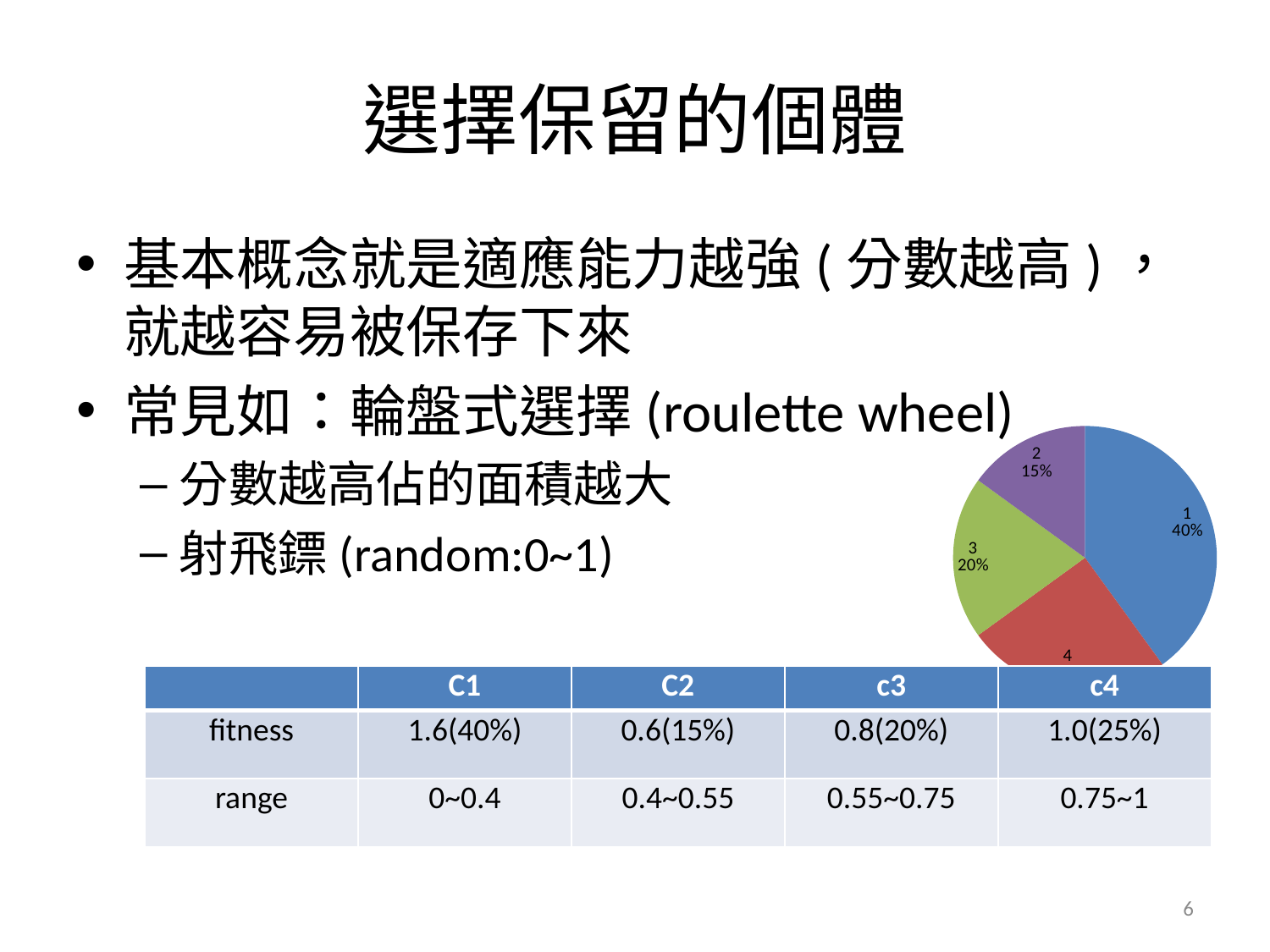

# 選擇保留的個體
基本概念就是適應能力越強(分數越高)，就越容易被保存下來
常見如：輪盤式選擇(roulette wheel)
分數越高佔的面積越大
射飛鏢(random:0~1)

### Chart

| Category |  |
|---|---|
|  | C1 | C2 | c3 | c4 |
| --- | --- | --- | --- | --- |
| fitness | 1.6(40%) | 0.6(15%) | 0.8(20%) | 1.0(25%) |
| range | 0~0.4 | 0.4~0.55 | 0.55~0.75 | 0.75~1 |
6